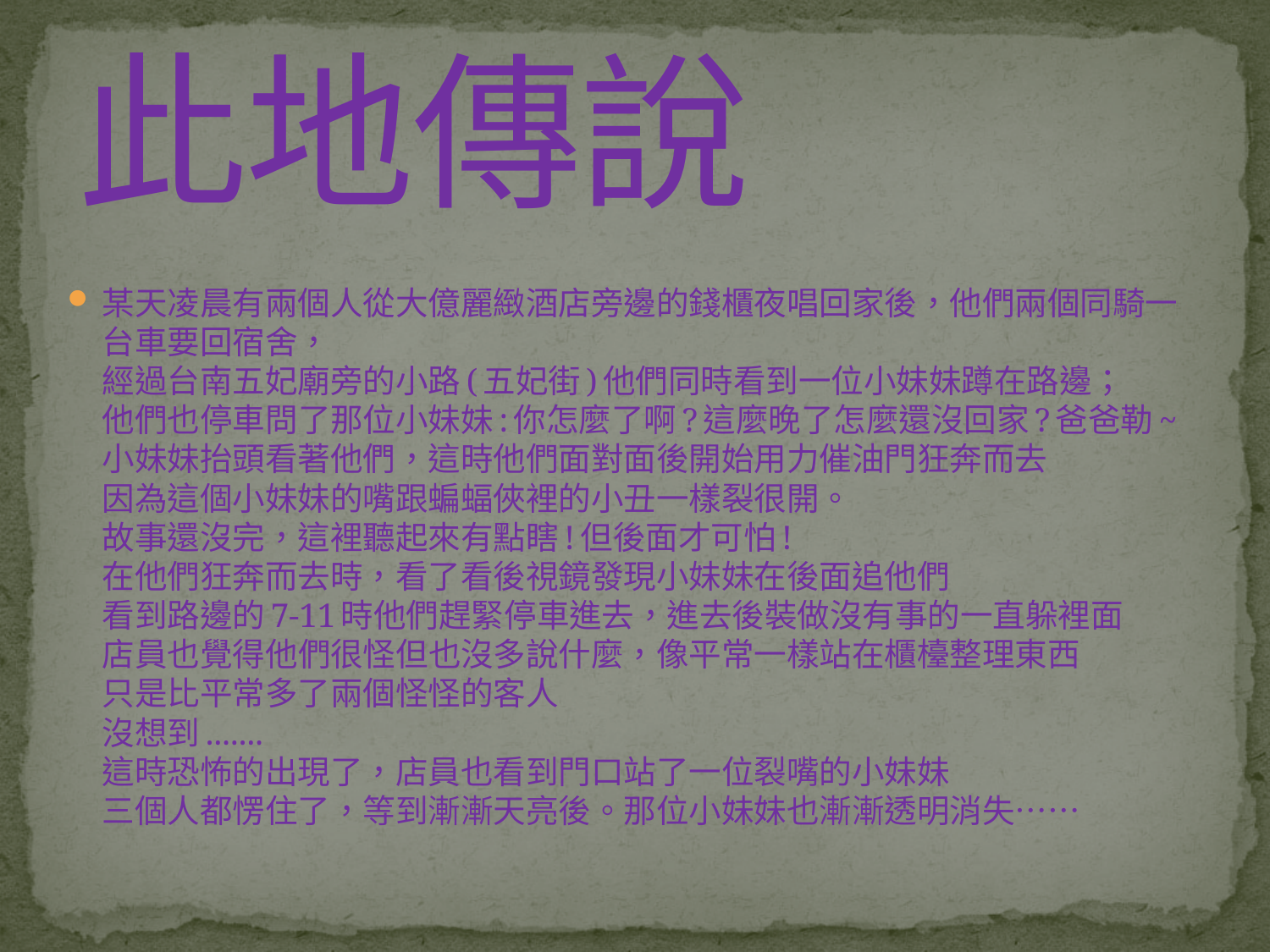

# 此地傳說
某天凌晨有兩個人從大億麗緻酒店旁邊的錢櫃夜唱回家後，他們兩個同騎一台車要回宿舍，
經過台南五妃廟旁的小路(五妃街)他們同時看到一位小妹妹蹲在路邊；
他們也停車問了那位小妹妹:你怎麼了啊?這麼晚了怎麼還沒回家?爸爸勒~
小妹妹抬頭看著他們，這時他們面對面後開始用力催油門狂奔而去
因為這個小妹妹的嘴跟蝙蝠俠裡的小丑一樣裂很開。
故事還沒完，這裡聽起來有點瞎!但後面才可怕!
在他們狂奔而去時，看了看後視鏡發現小妹妹在後面追他們
看到路邊的7-11時他們趕緊停車進去，進去後裝做沒有事的一直躲裡面
店員也覺得他們很怪但也沒多說什麼，像平常一樣站在櫃檯整理東西
只是比平常多了兩個怪怪的客人
沒想到.......
這時恐怖的出現了，店員也看到門口站了一位裂嘴的小妹妹
三個人都愣住了，等到漸漸天亮後。那位小妹妹也漸漸透明消失……